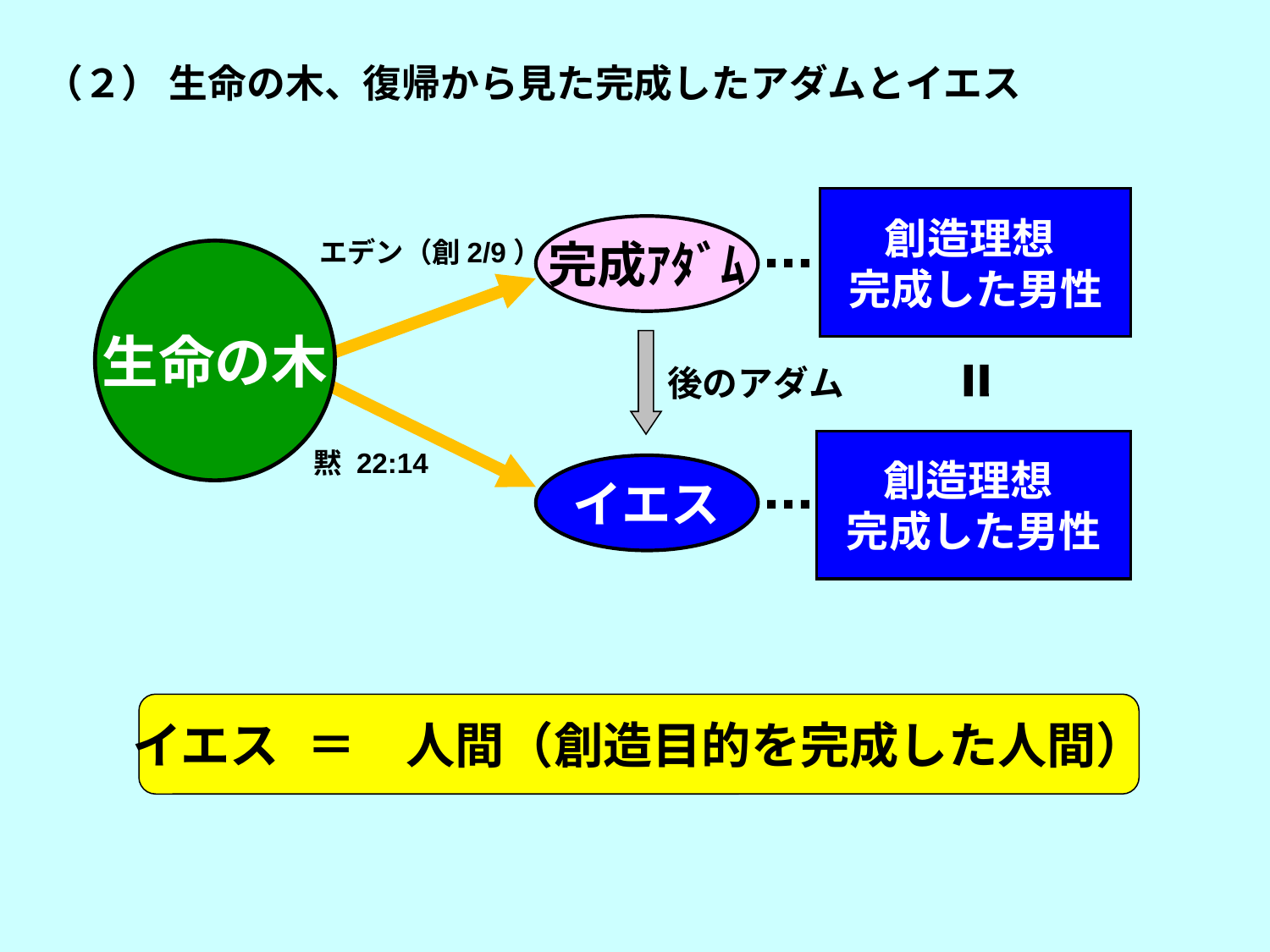

（２） 生命の木、復帰から見た完成したアダムとイエス
創造理想
完成した男性
完成ｱﾀﾞﾑ
  エデン（創2/9）
生命の木

後のアダム

創造理想
完成した男性
黙 22:14
イエス

イエス  ＝　人間（創造目的を完成した人間）